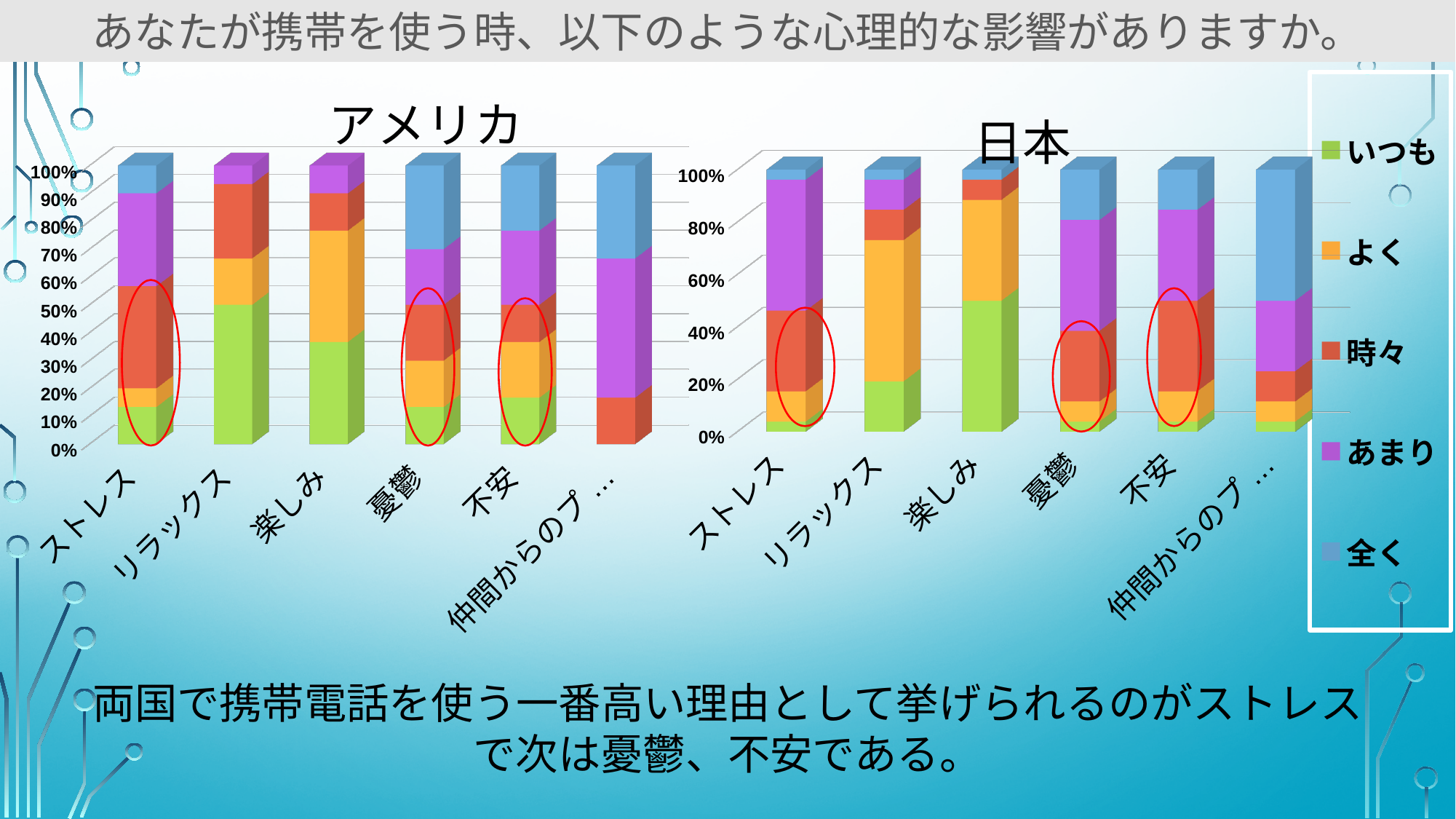

あなたが携帯を使う時、以下のような心理的な影響がありますか。

[unsupported chart]

[unsupported chart]

両国で携帯電話を使う一番高い理由として挙げられるのがストレスで次は憂鬱、不安である。